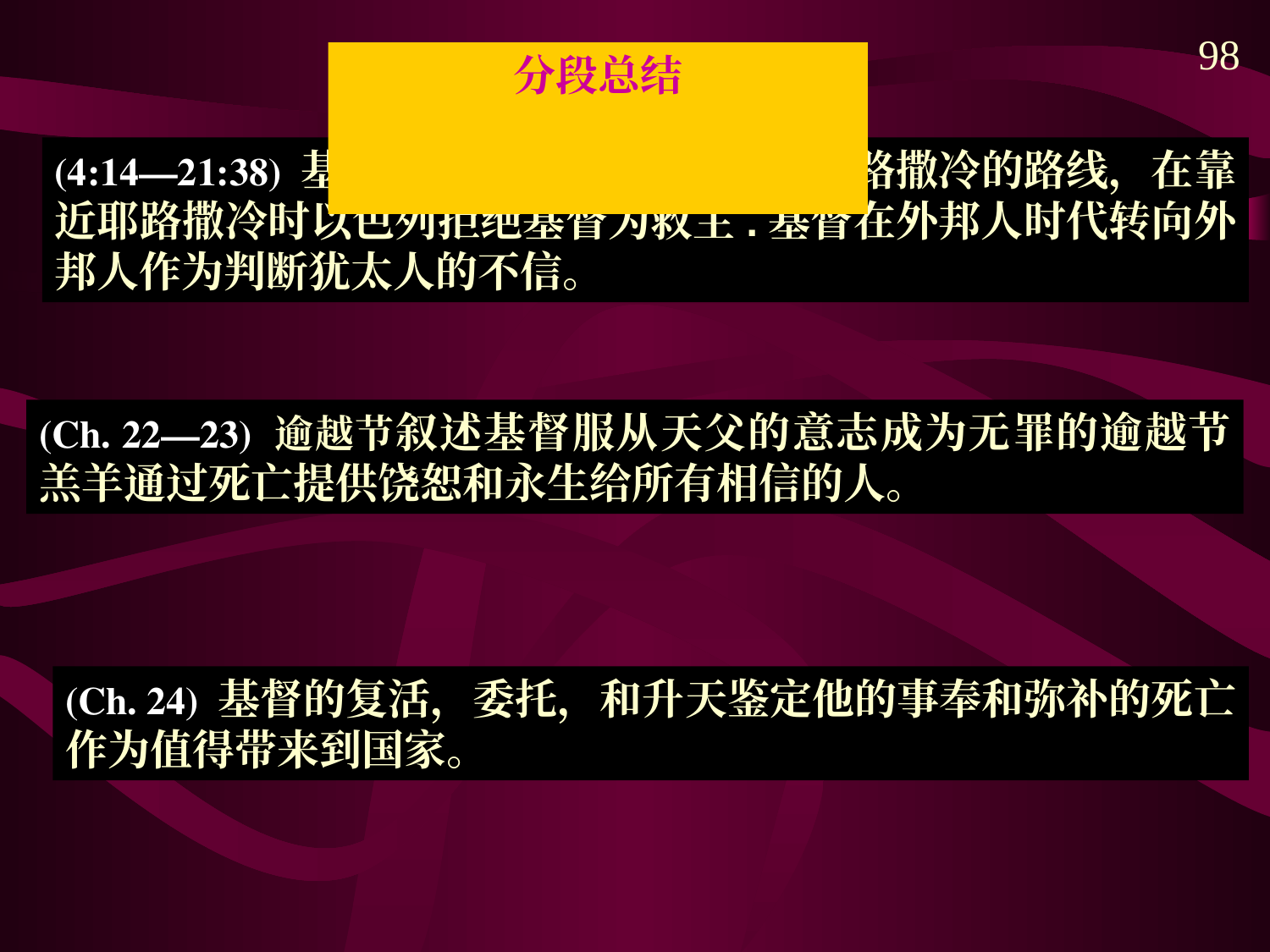

98
分段总结
(4:14—21:38) 基督在加利利的事奉，和上耶路撒冷的路线，在靠近耶路撒冷时以色列拒绝基督为救主.基督在外邦人时代转向外邦人作为判断犹太人的不信。
(Ch. 22—23) 逾越节叙述基督服从天父的意志成为无罪的逾越节羔羊通过死亡提供饶恕和永生给所有相信的人。
(Ch. 24) 基督的复活，委托，和升天鉴定他的事奉和弥补的死亡作为值得带来到国家。